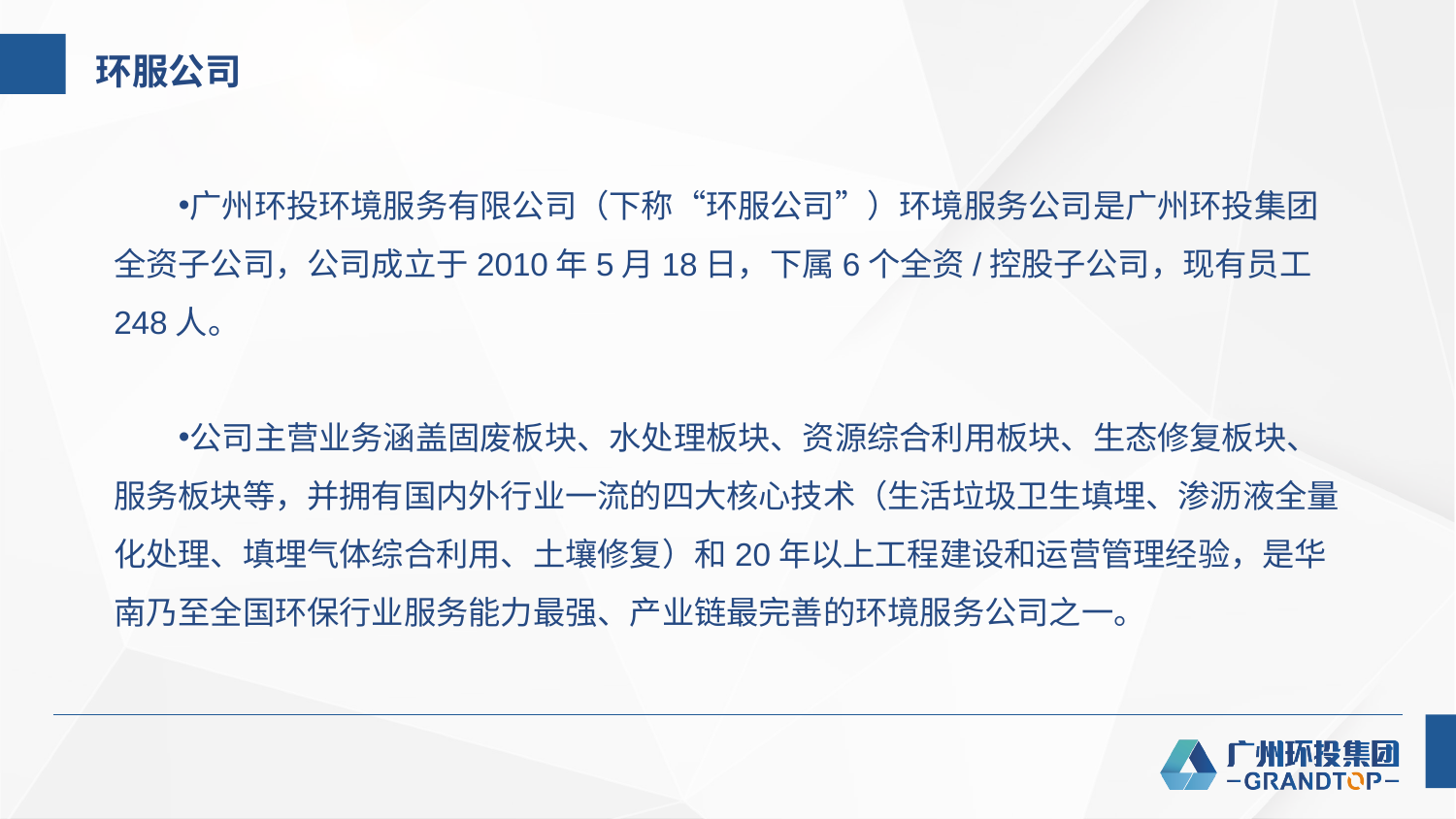

环服公司
广州环投环境服务有限公司（下称“环服公司”）环境服务公司是广州环投集团全资子公司，公司成立于2010年5月18日，下属6个全资/控股子公司，现有员工248人。

公司主营业务涵盖固废板块、水处理板块、资源综合利用板块、生态修复板块、服务板块等，并拥有国内外行业一流的四大核心技术（生活垃圾卫生填埋、渗沥液全量化处理、填埋气体综合利用、土壤修复）和20年以上工程建设和运营管理经验，是华南乃至全国环保行业服务能力最强、产业链最完善的环境服务公司之一。